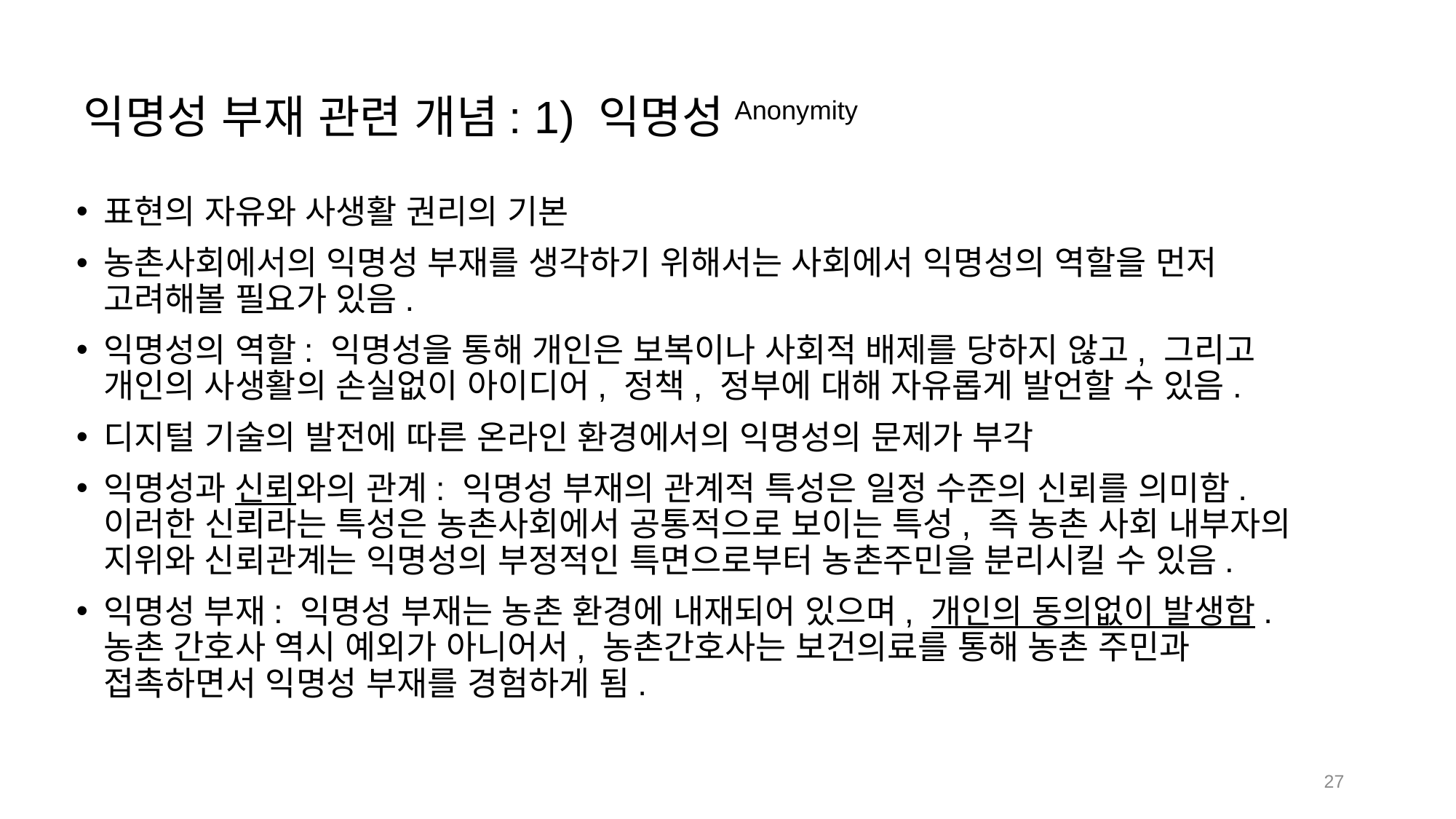

# 익명성 부재 관련 개념: 1) 익명성Anonymity
표현의 자유와 사생활 권리의 기본
농촌사회에서의 익명성 부재를 생각하기 위해서는 사회에서 익명성의 역할을 먼저 고려해볼 필요가 있음.
익명성의 역할: 익명성을 통해 개인은 보복이나 사회적 배제를 당하지 않고, 그리고 개인의 사생활의 손실없이 아이디어, 정책, 정부에 대해 자유롭게 발언할 수 있음.
디지털 기술의 발전에 따른 온라인 환경에서의 익명성의 문제가 부각
익명성과 신뢰와의 관계: 익명성 부재의 관계적 특성은 일정 수준의 신뢰를 의미함. 이러한 신뢰라는 특성은 농촌사회에서 공통적으로 보이는 특성, 즉 농촌 사회 내부자의 지위와 신뢰관계는 익명성의 부정적인 특면으로부터 농촌주민을 분리시킬 수 있음.
익명성 부재: 익명성 부재는 농촌 환경에 내재되어 있으며, 개인의 동의없이 발생함. 농촌 간호사 역시 예외가 아니어서, 농촌간호사는 보건의료를 통해 농촌 주민과 접촉하면서 익명성 부재를 경험하게 됨.

27